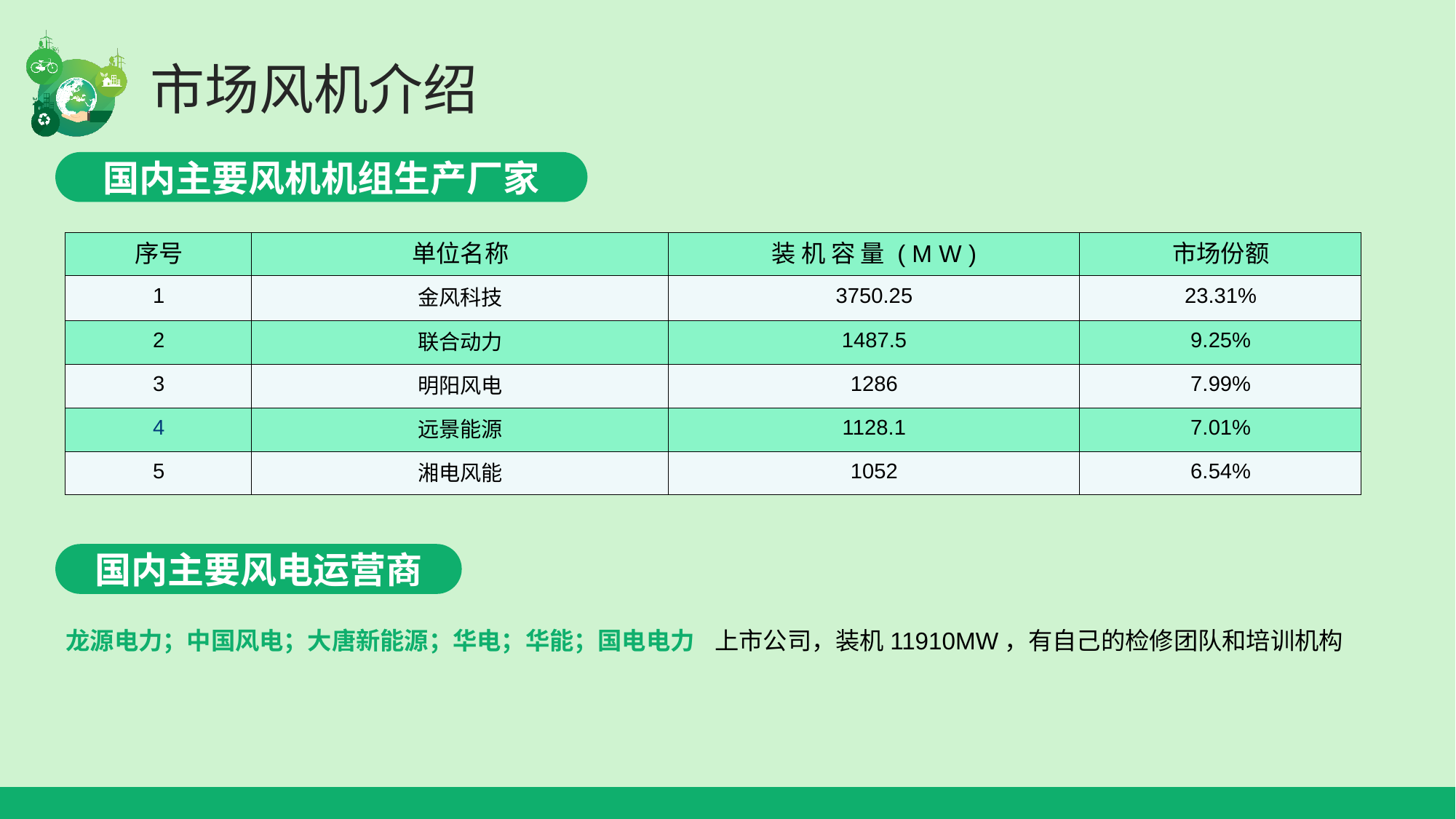

国内主要风机机组生产厂家
| 序号 | 单位名称 | 装 机 容 量 ( M W ) | 市场份额 |
| --- | --- | --- | --- |
| 1 | 金风科技 | 3750.25 | 23.31% |
| 2 | 联合动力 | 1487.5 | 9.25% |
| 3 | 明阳风电 | 1286 | 7.99% |
| 4 | 远景能源 | 1128.1 | 7.01% |
| 5 | 湘电风能 | 1052 | 6.54% |
国内主要风电运营商
龙源电力；中国风电；大唐新能源；华电；华能；国电电力
上市公司，装机11910MW，有自己的检修团队和培训机构